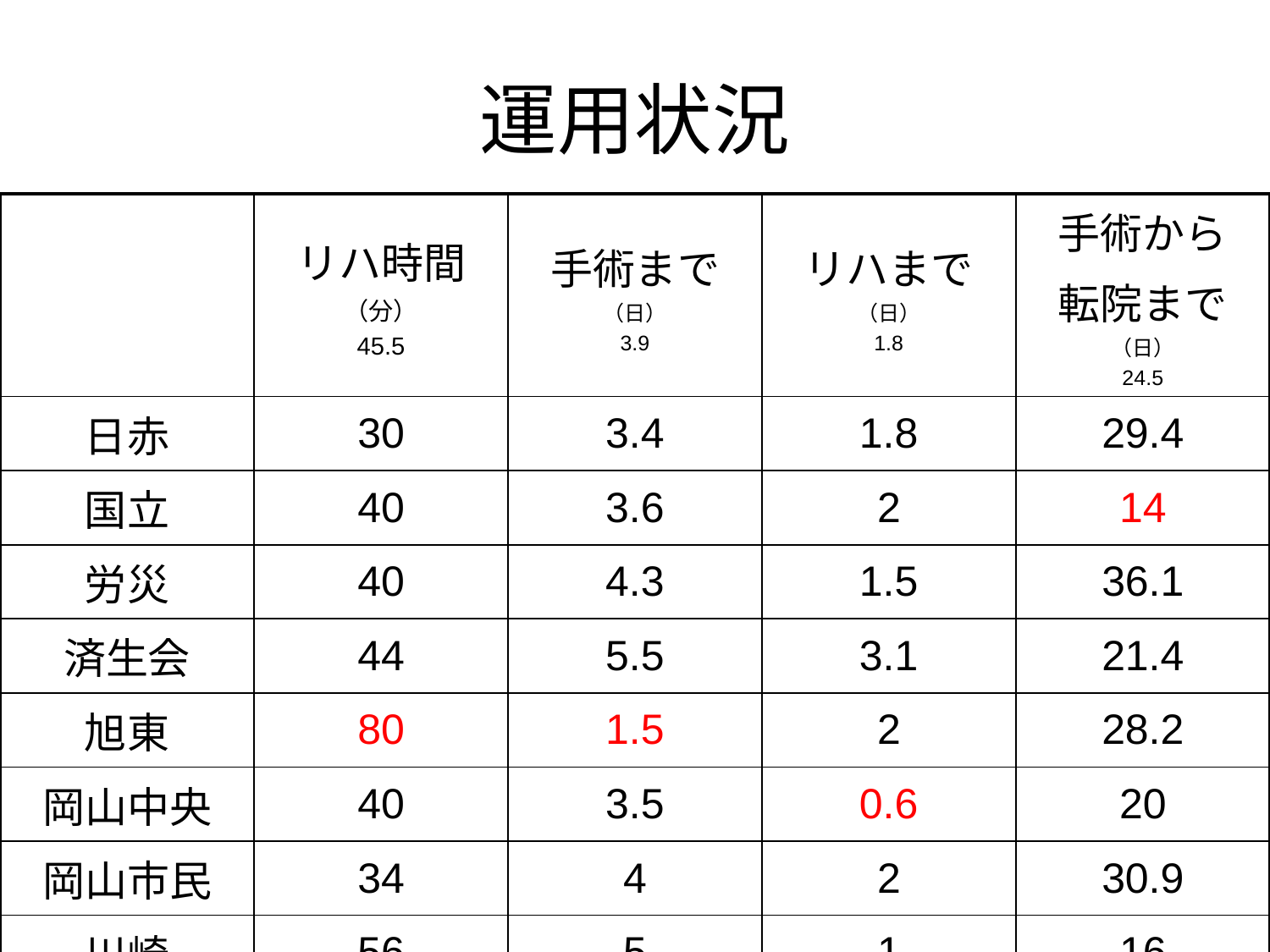

# 運用状況
|  | リハ時間（分） 45.5 | 手術まで（日） 3.9 | リハまで（日） 1.8 | 手術から 転院まで（日） 24.5 |
| --- | --- | --- | --- | --- |
| 日赤 | 30 | 3.4 | 1.8 | 29.4 |
| 国立 | 40 | 3.6 | 2 | 14 |
| 労災 | 40 | 4.3 | 1.5 | 36.1 |
| 済生会 | 44 | 5.5 | 3.1 | 21.4 |
| 旭東 | 80 | 1.5 | 2 | 28.2 |
| 岡山中央 | 40 | 3.5 | 0.6 | 20 |
| 岡山市民 | 34 | 4 | 2 | 30.9 |
| 川崎 | 56 | 5 | 1 | 16 |